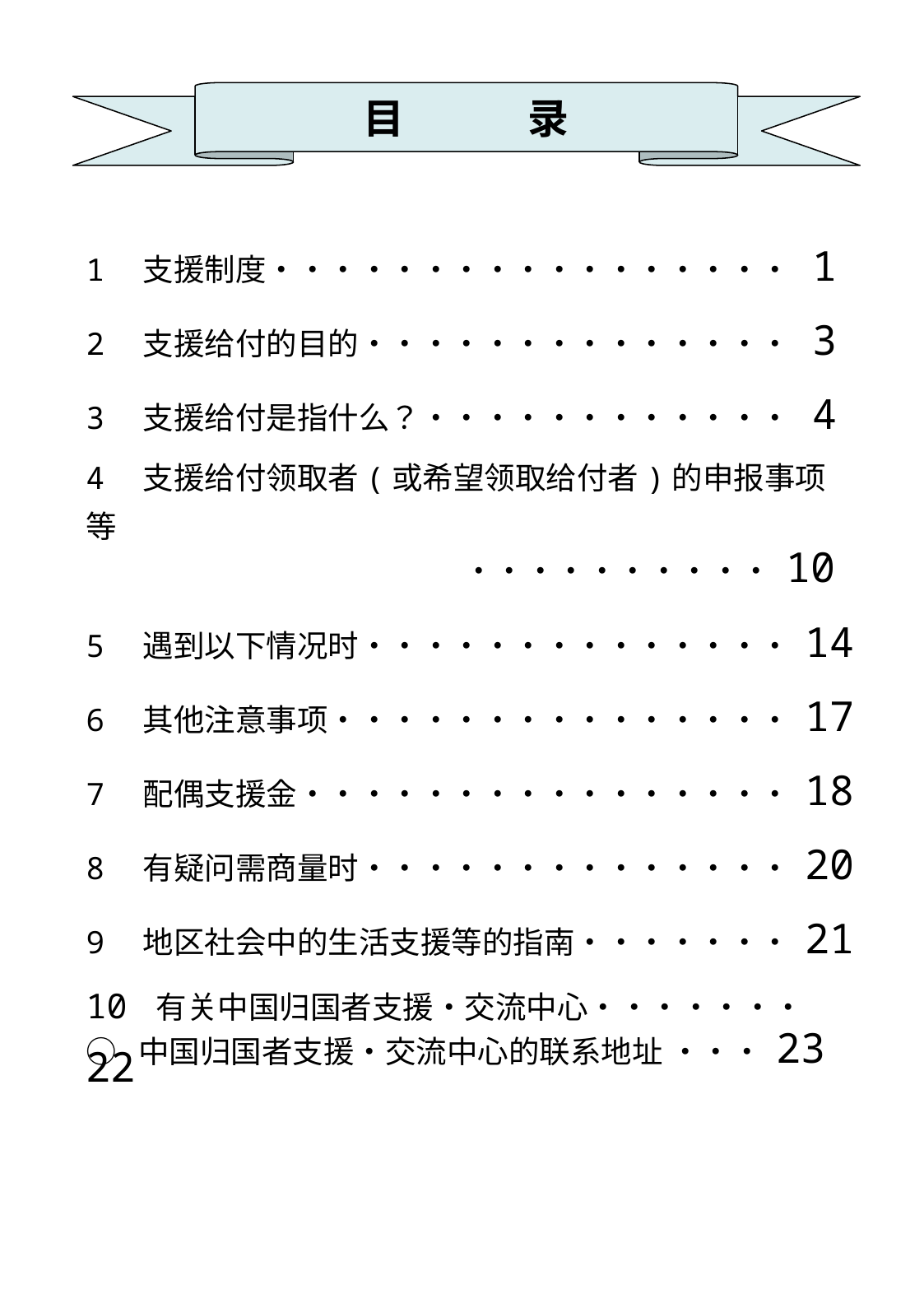

目　　　录
1　支援制度・・・・・・・・・・・・・・・・・  1
2　支援给付的目的・・・・・・・・・・・・・・  3
3　支援给付是指什么？・・・・・・・・・・・・  4
4　支援给付领取者(或希望领取给付者)的申报事项等
　　　　　　　　　　　　 ・・・・・・・・・・ 10
5　遇到以下情况时・・・・・・・・・・・・・・ 14
6　其他注意事项・・・・・・・・・・・・・・・ 17
7　配偶支援金・・・・・・・・・・・・・・・・ 18
8　有疑问需商量时・・・・・・・・・・・・・・ 20
9　地区社会中的生活支援等的指南・・・・・・・ 21
10 有关中国归国者支援・交流中心・・・・・・・ 22

○  中国归国者支援・交流中心的联系地址 ・・・ 23